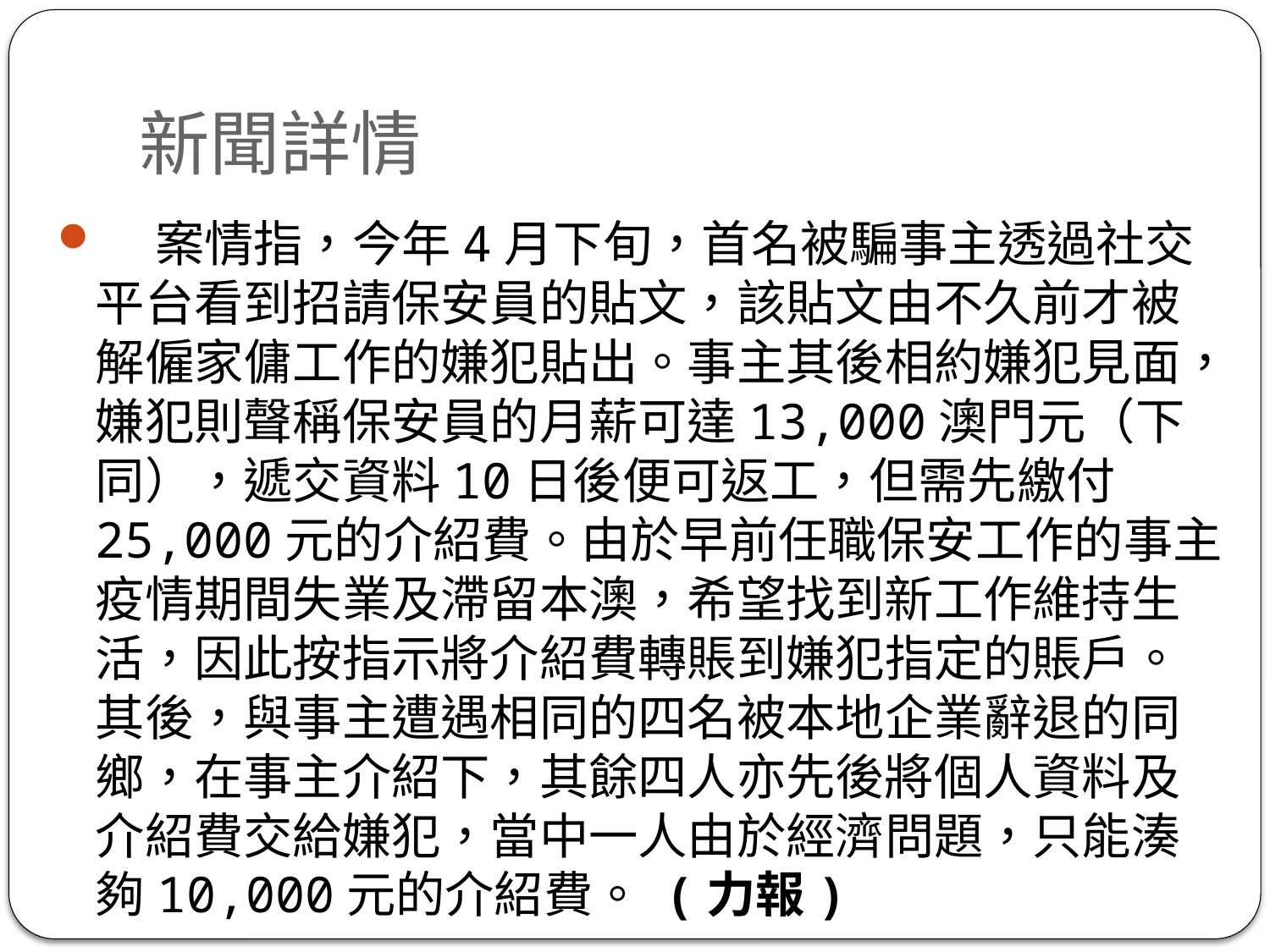

# 新聞詳情
    案情指，今年4月下旬，首名被騙事主透過社交平台看到招請保安員的貼文，該貼文由不久前才被解僱家傭工作的嫌犯貼出。事主其後相約嫌犯見面，嫌犯則聲稱保安員的月薪可達13,000澳門元（下同），遞交資料10日後便可返工，但需先繳付25,000元的介紹費。由於早前任職保安工作的事主疫情期間失業及滯留本澳，希望找到新工作維持生活，因此按指示將介紹費轉賬到嫌犯指定的賬戶。其後，與事主遭遇相同的四名被本地企業辭退的同鄉，在事主介紹下，其餘四人亦先後將個人資料及介紹費交給嫌犯，當中一人由於經濟問題，只能湊夠10,000元的介紹費。 (力報)